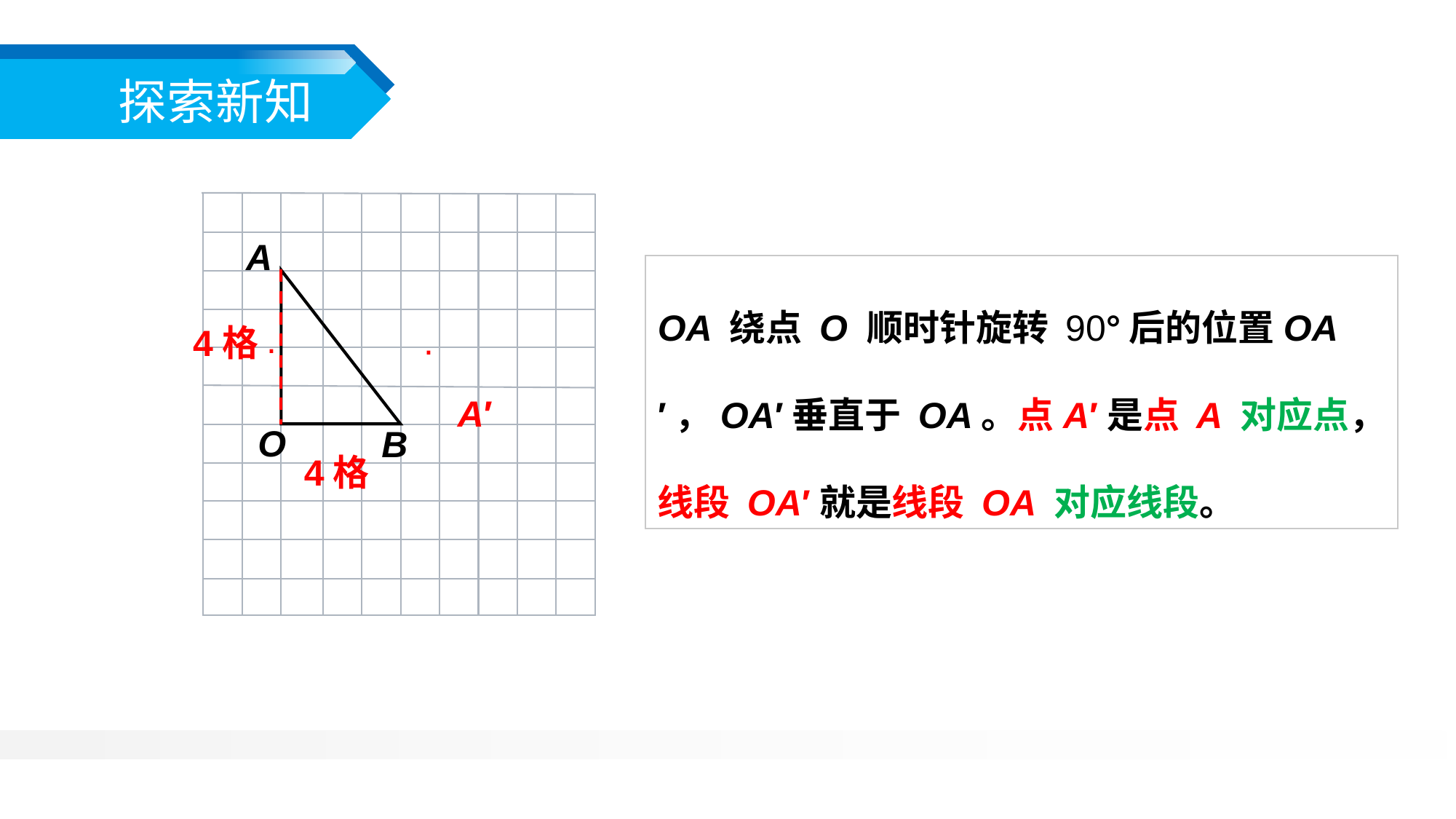

A

.
O
B
OA 绕点 O 顺时针旋转 90°后的位置OA′，OA′垂直于 OA。点A′是点 A 对应点，线段 OA′就是线段 OA 对应线段。
.
4格
A′
4格